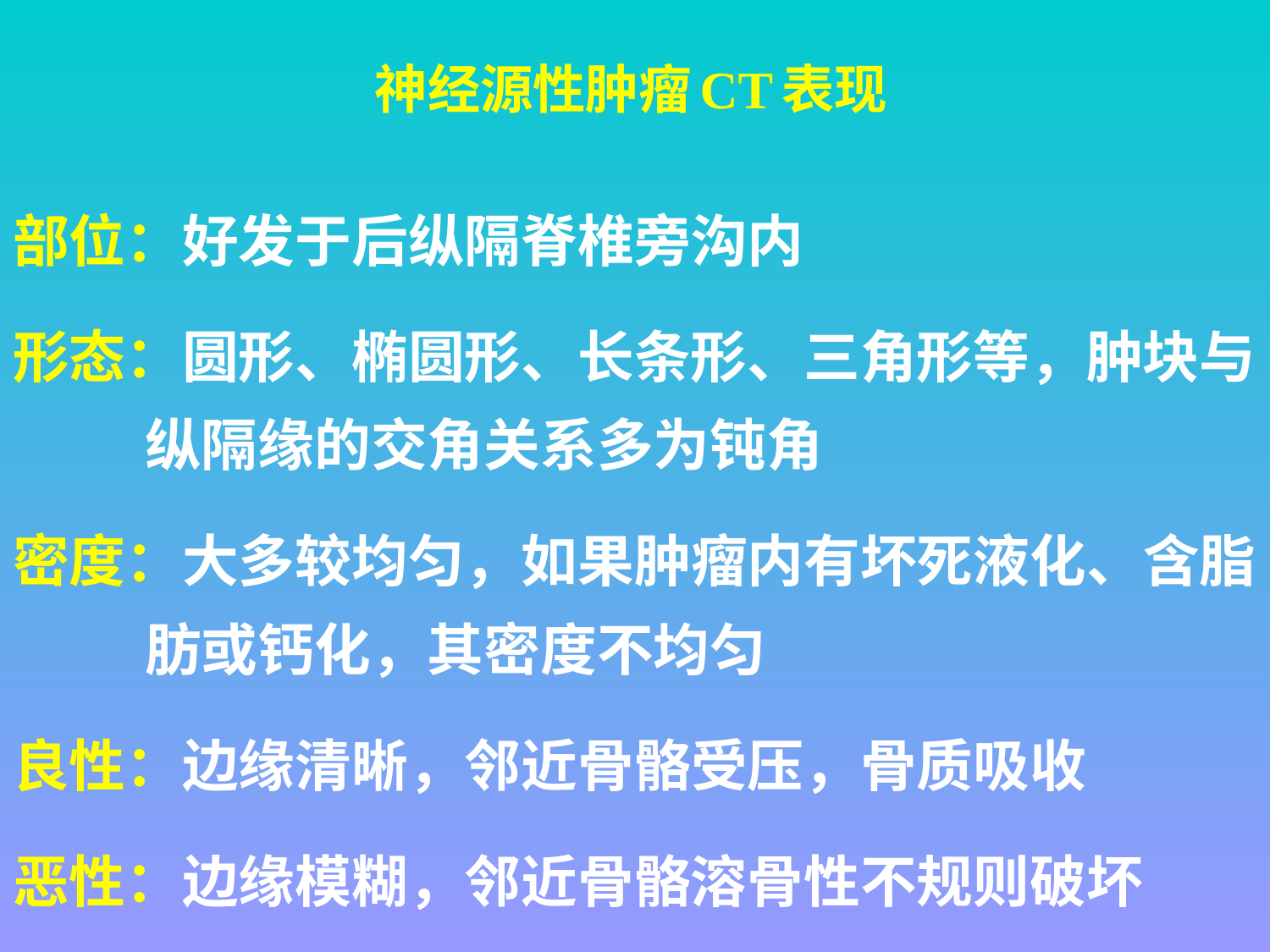

# 神经源性肿瘤CT表现
部位：好发于后纵隔脊椎旁沟内
形态：圆形、椭圆形、长条形、三角形等，肿块与纵隔缘的交角关系多为钝角
密度：大多较均匀，如果肿瘤内有坏死液化、含脂肪或钙化，其密度不均匀
良性：边缘清晰，邻近骨骼受压，骨质吸收
恶性：边缘模糊，邻近骨骼溶骨性不规则破坏